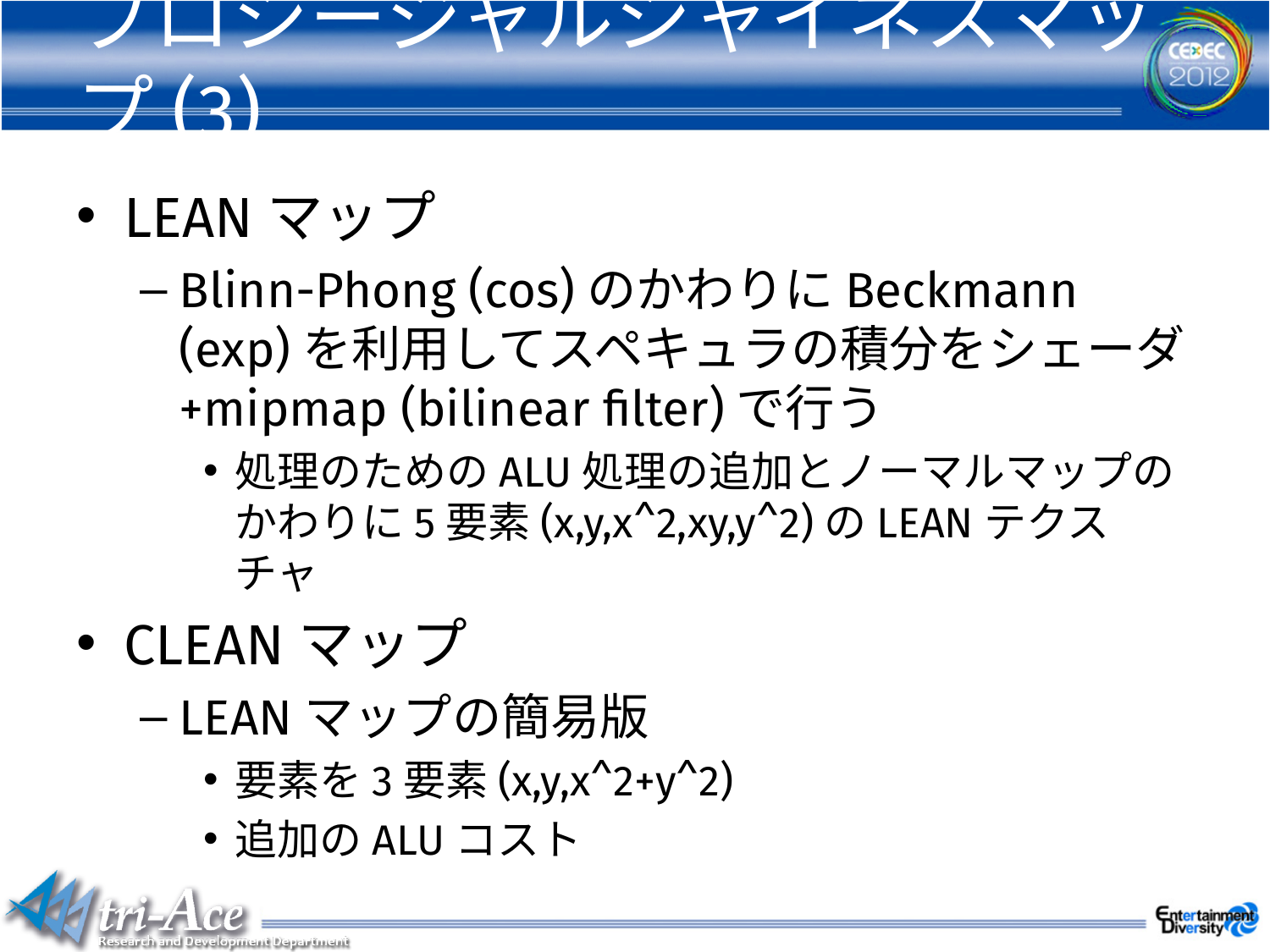

# プロシージャルシャイネスマップ(3)
LEANマップ
Blinn-Phong (cos)のかわりにBeckmann (exp)を利用してスペキュラの積分をシェーダ+mipmap (bilinear filter)で行う
処理のためのALU処理の追加とノーマルマップのかわりに5要素(x,y,x^2,xy,y^2)のLEANテクスチャ
CLEANマップ
LEANマップの簡易版
要素を3要素(x,y,x^2+y^2)
追加のALUコスト